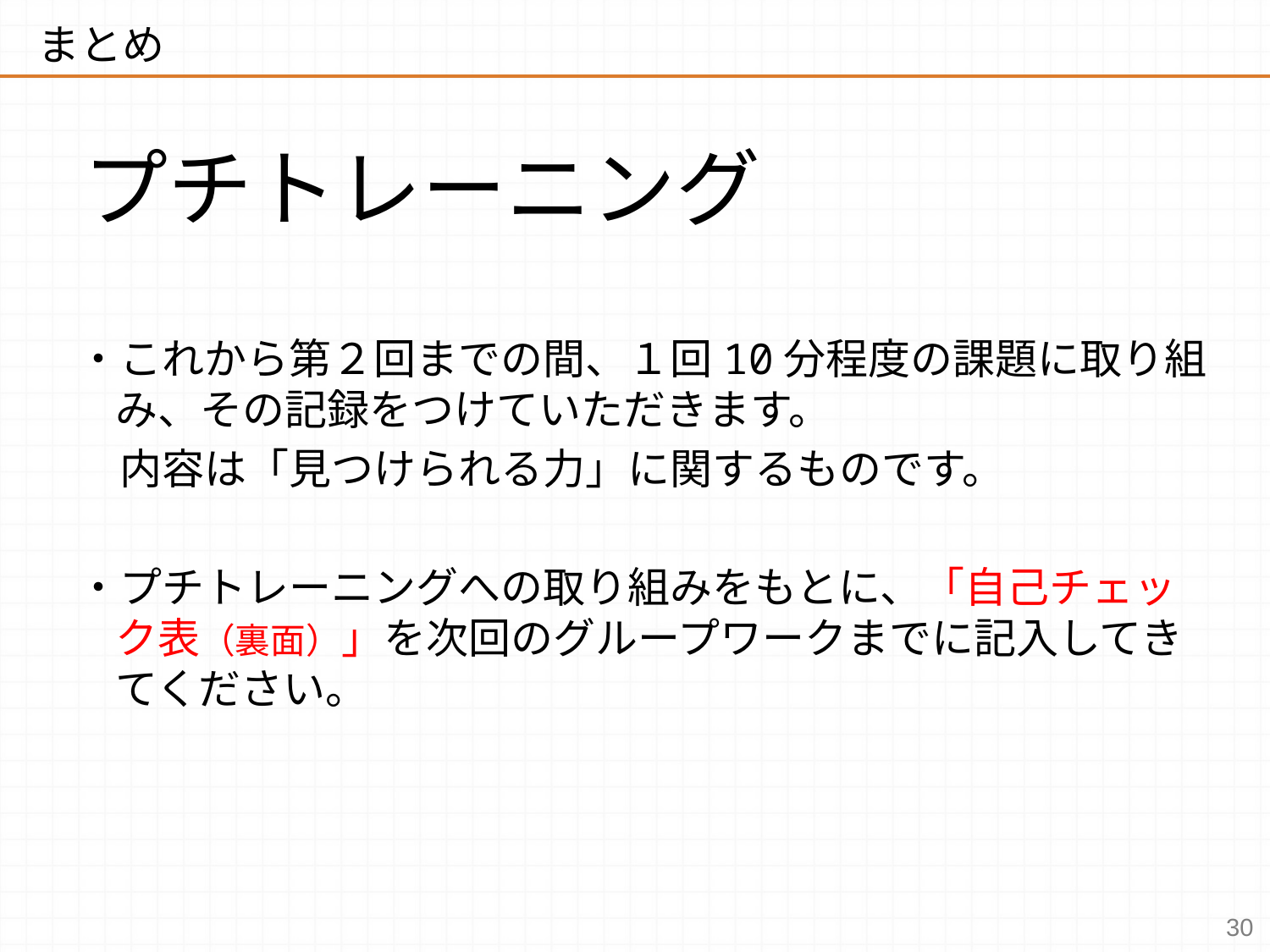

# まとめ
プチトレーニング

・これから第２回までの間、１回10分程度の課題に取り組み、その記録をつけていただきます。
　内容は「見つけられる力」に関するものです。

・プチトレーニングへの取り組みをもとに、「自己チェック表（裏面）」を次回のグループワークまでに記入してきてください。

30